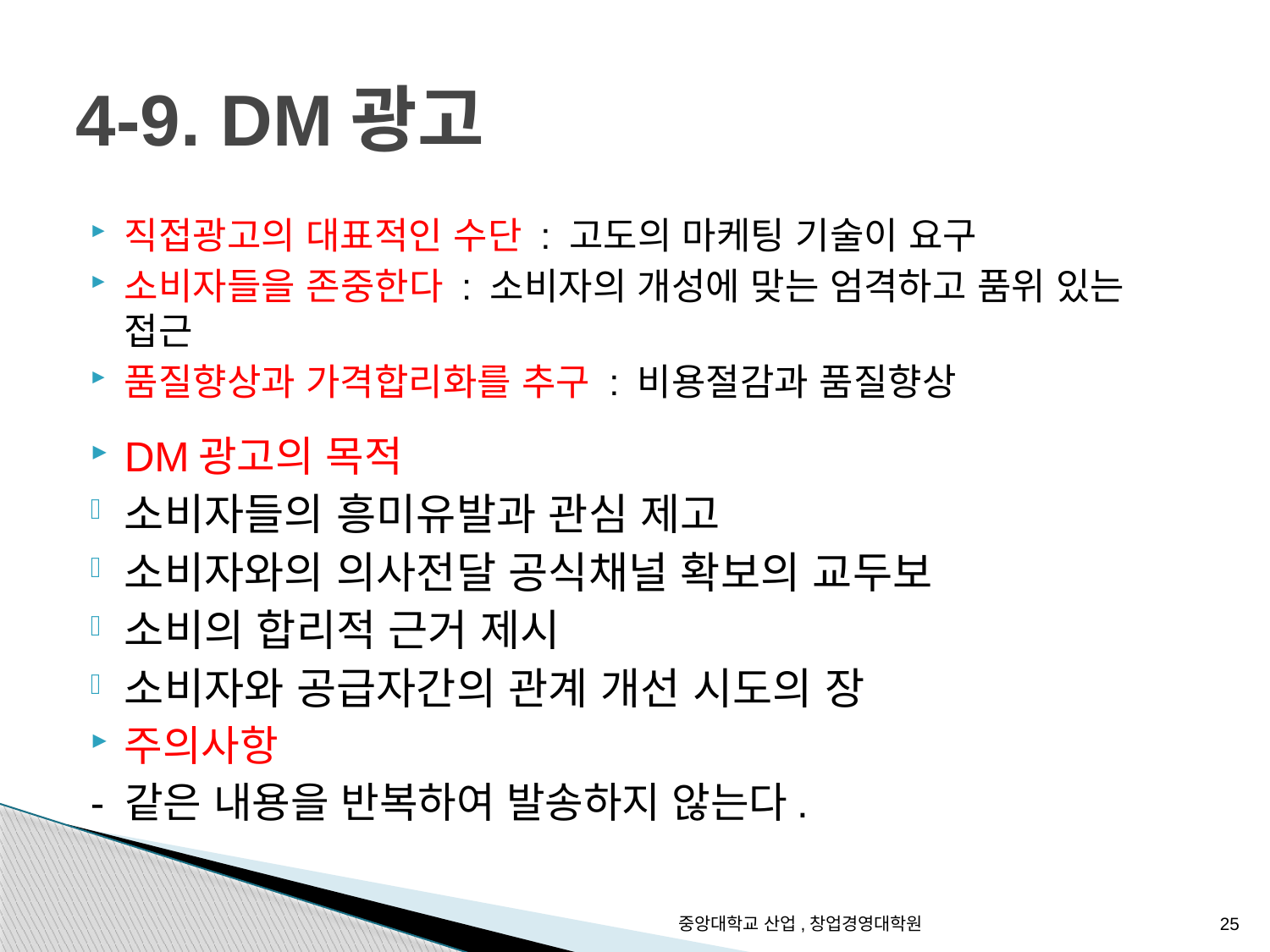

# 4-9. DM광고
직접광고의 대표적인 수단 : 고도의 마케팅 기술이 요구
소비자들을 존중한다 : 소비자의 개성에 맞는 엄격하고 품위 있는 접근
품질향상과 가격합리화를 추구 : 비용절감과 품질향상

DM광고의 목적
소비자들의 흥미유발과 관심 제고
소비자와의 의사전달 공식채널 확보의 교두보
소비의 합리적 근거 제시
소비자와 공급자간의 관계 개선 시도의 장
주의사항
- 같은 내용을 반복하여 발송하지 않는다.

중앙대학교 산업,창업경영대학원
25